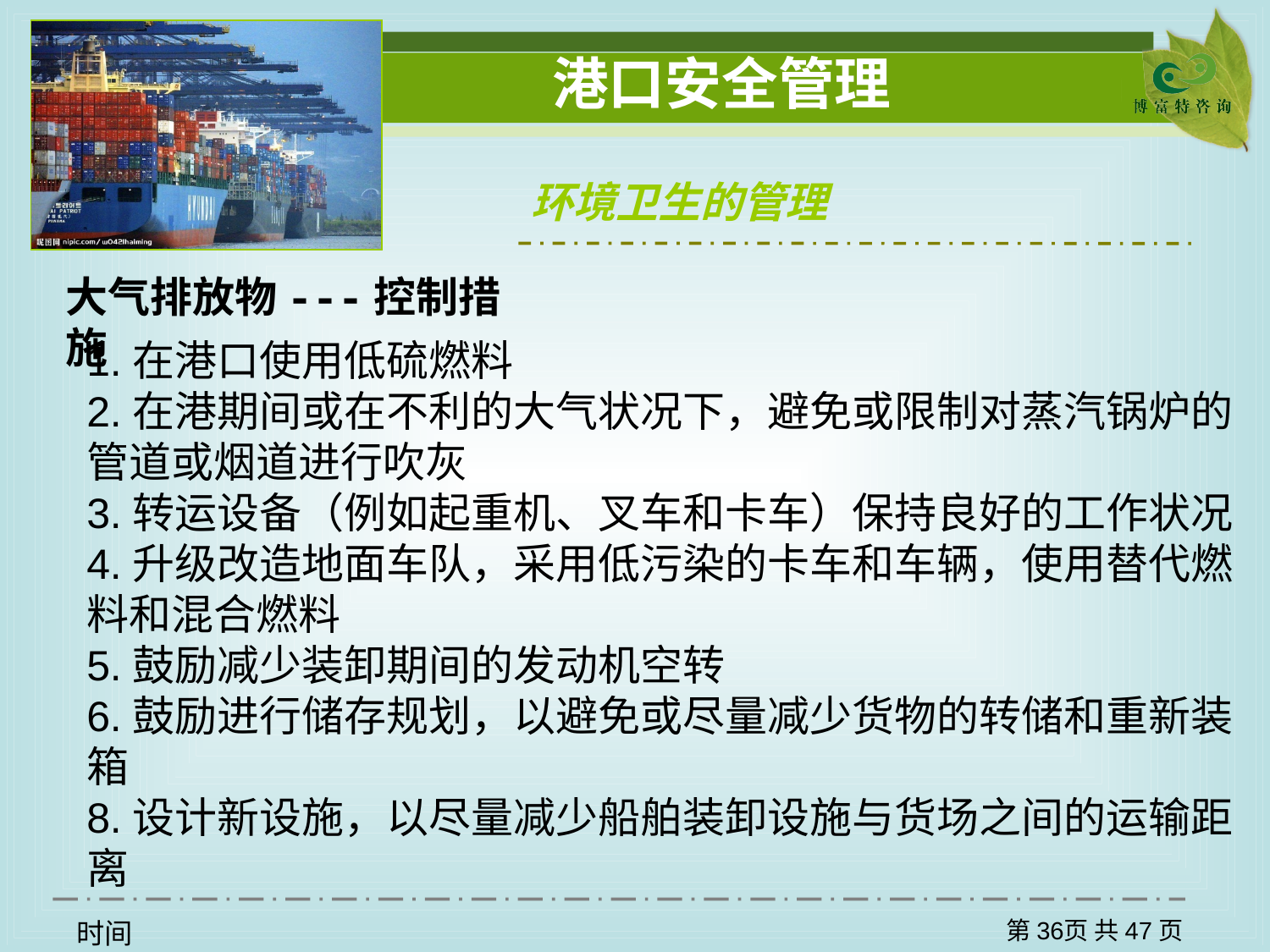

环境卫生的管理
大气排放物---控制措施

1.在港口使用低硫燃料
2.在港期间或在不利的大气状况下，避免或限制对蒸汽锅炉的管道或烟道进行吹灰
3.转运设备（例如起重机、叉车和卡车）保持良好的工作状况
4.升级改造地面车队，采用低污染的卡车和车辆，使用替代燃料和混合燃料
5.鼓励减少装卸期间的发动机空转
6.鼓励进行储存规划，以避免或尽量减少货物的转储和重新装箱
8.设计新设施，以尽量减少船舶装卸设施与货场之间的运输距离
第36页 共47页
时间